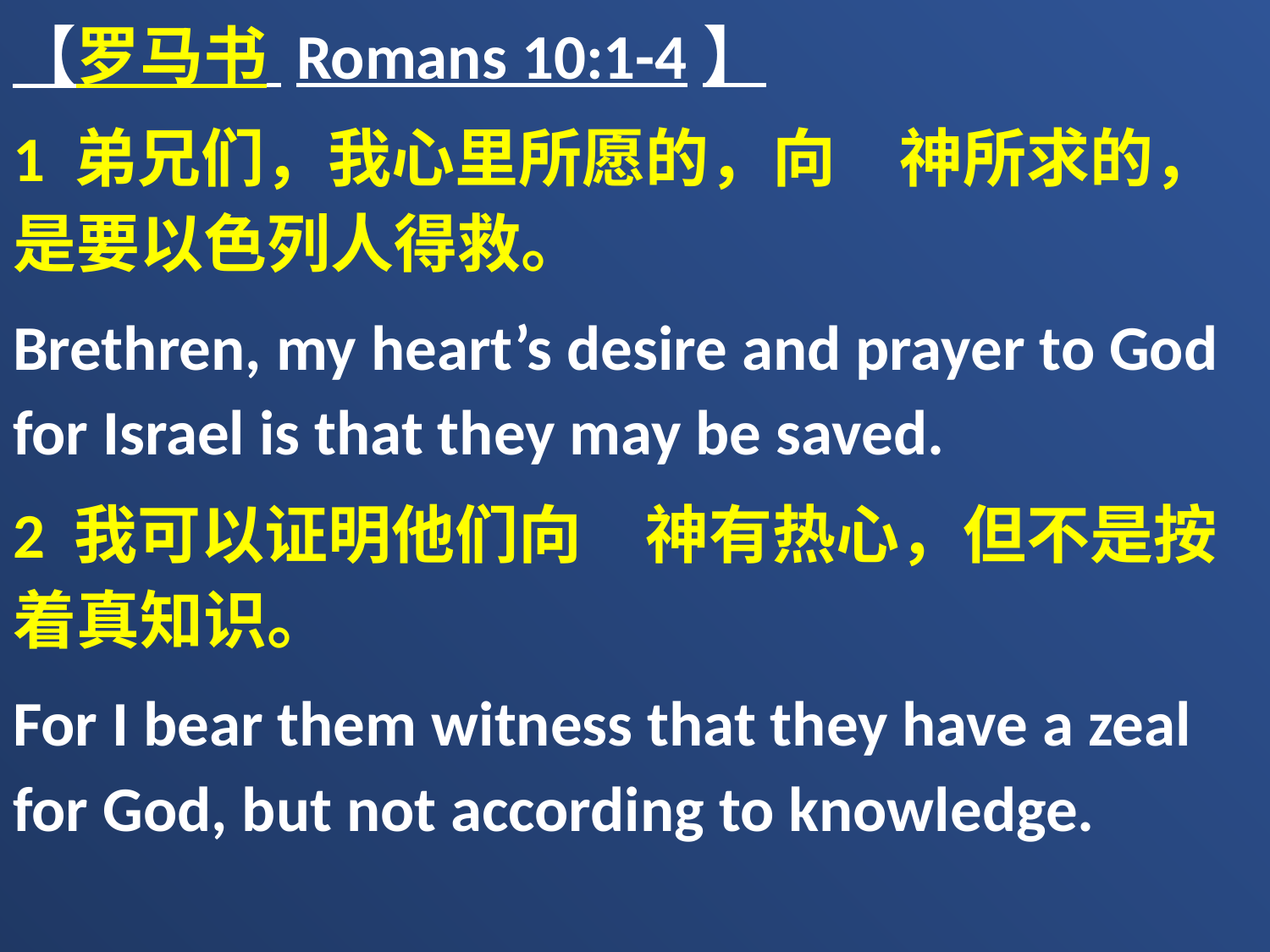

【罗马书 Romans 10:1-4】
1 弟兄们，我心里所愿的，向　神所求的，是要以色列人得救。
Brethren, my heart’s desire and prayer to God for Israel is that they may be saved.
2 我可以证明他们向　神有热心，但不是按着真知识。
For I bear them witness that they have a zeal for God, but not according to knowledge.